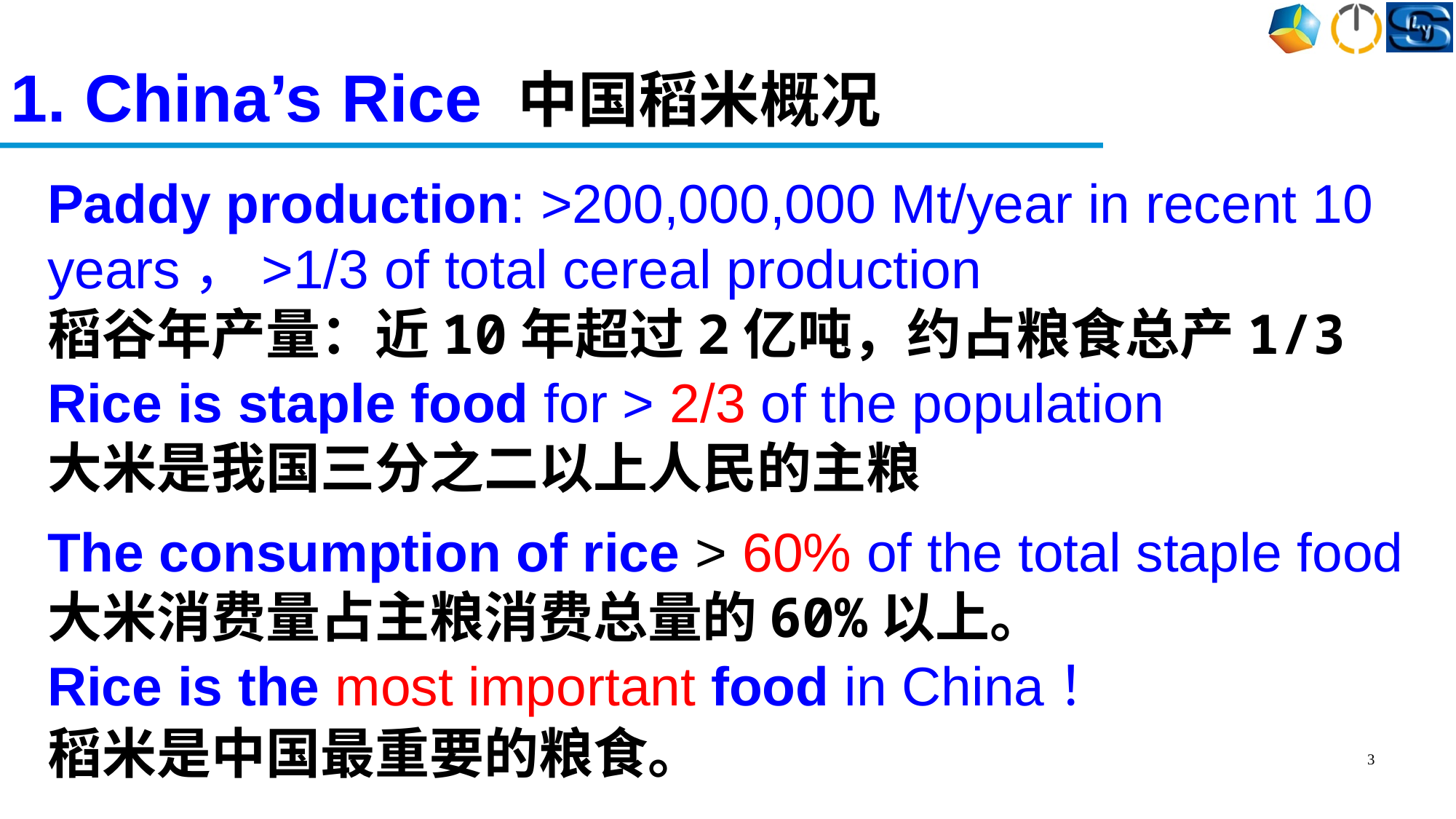

1. China’s Rice 中国稻米概况
Paddy production: >200,000,000 Mt/year in recent 10 years，>1/3 of total cereal production
稻谷年产量：近10年超过2亿吨，约占粮食总产1/3
Rice is staple food for > 2/3 of the population
大米是我国三分之二以上人民的主粮
The consumption of rice > 60% of the total staple food
大米消费量占主粮消费总量的60%以上。
Rice is the most important food in China！
稻米是中国最重要的粮食。
3